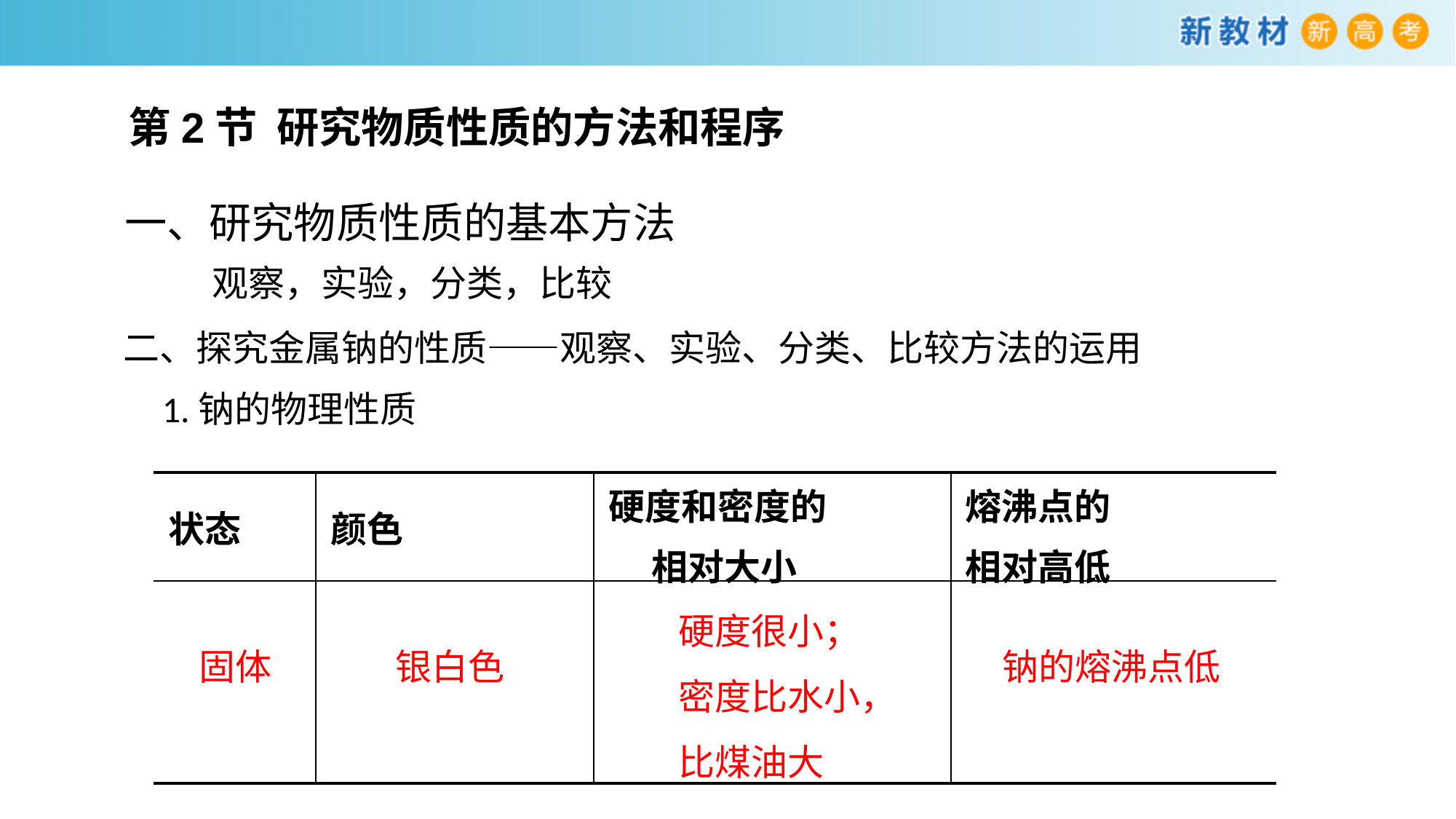

第2节  研究物质性质的方法和程序
一、研究物质性质的基本方法
科
观察，实验，分类，比较
二、探究金属钠的性质——观察、实验、分类、比较方法的运用
1.钠的物理性质
| 状态 | 颜色 | 硬度和密度的 相对大小 | 熔沸点的 相对高低 |
| --- | --- | --- | --- |
|  |  |  |  |
硬度很小；
密度比水小，
比煤油大
固体
银白色
钠的熔沸点低